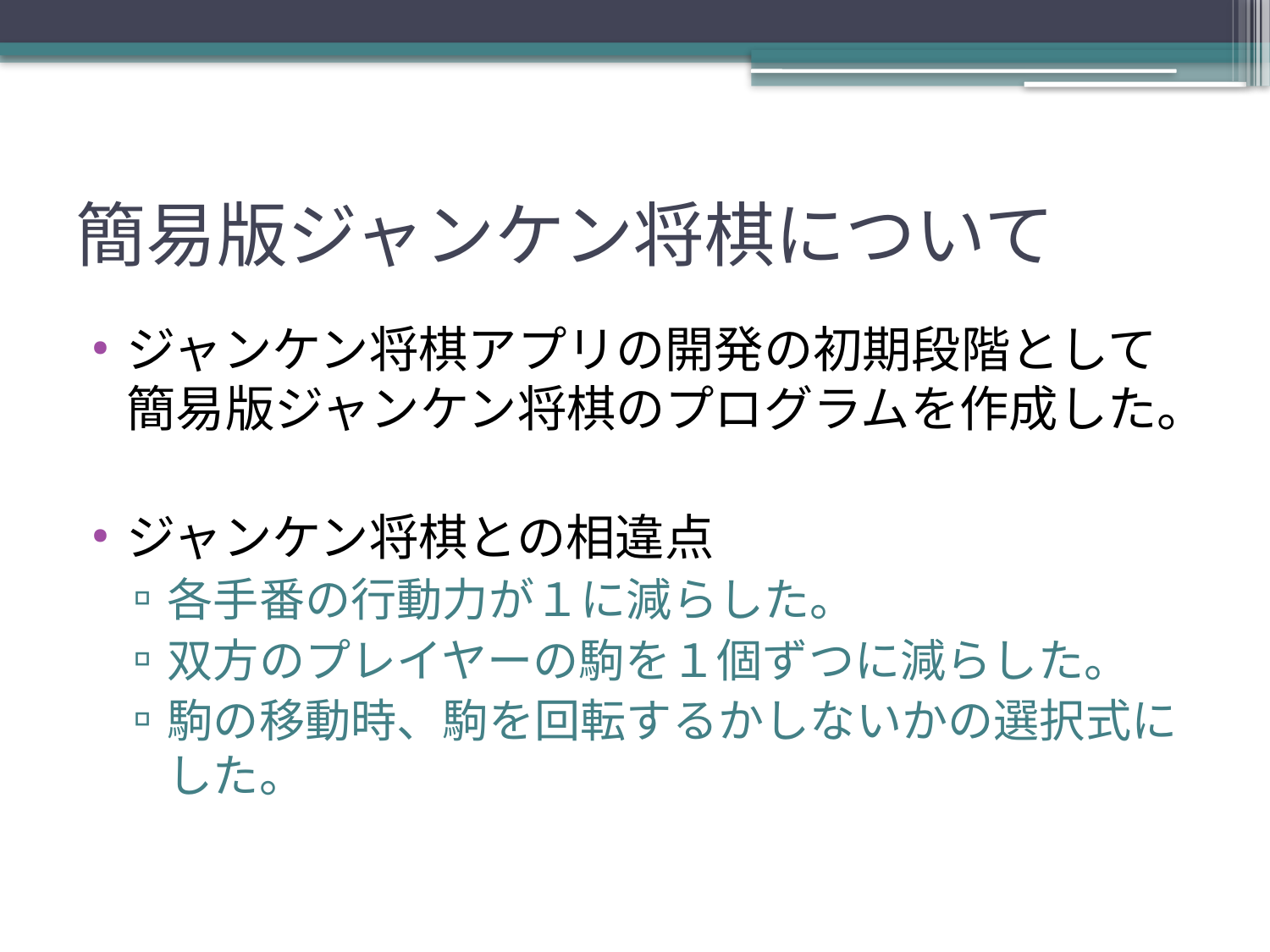

# 簡易版ジャンケン将棋について
ジャンケン将棋アプリの開発の初期段階として簡易版ジャンケン将棋のプログラムを作成した。

ジャンケン将棋との相違点
各手番の行動力が１に減らした。
双方のプレイヤーの駒を１個ずつに減らした。
駒の移動時、駒を回転するかしないかの選択式にした。